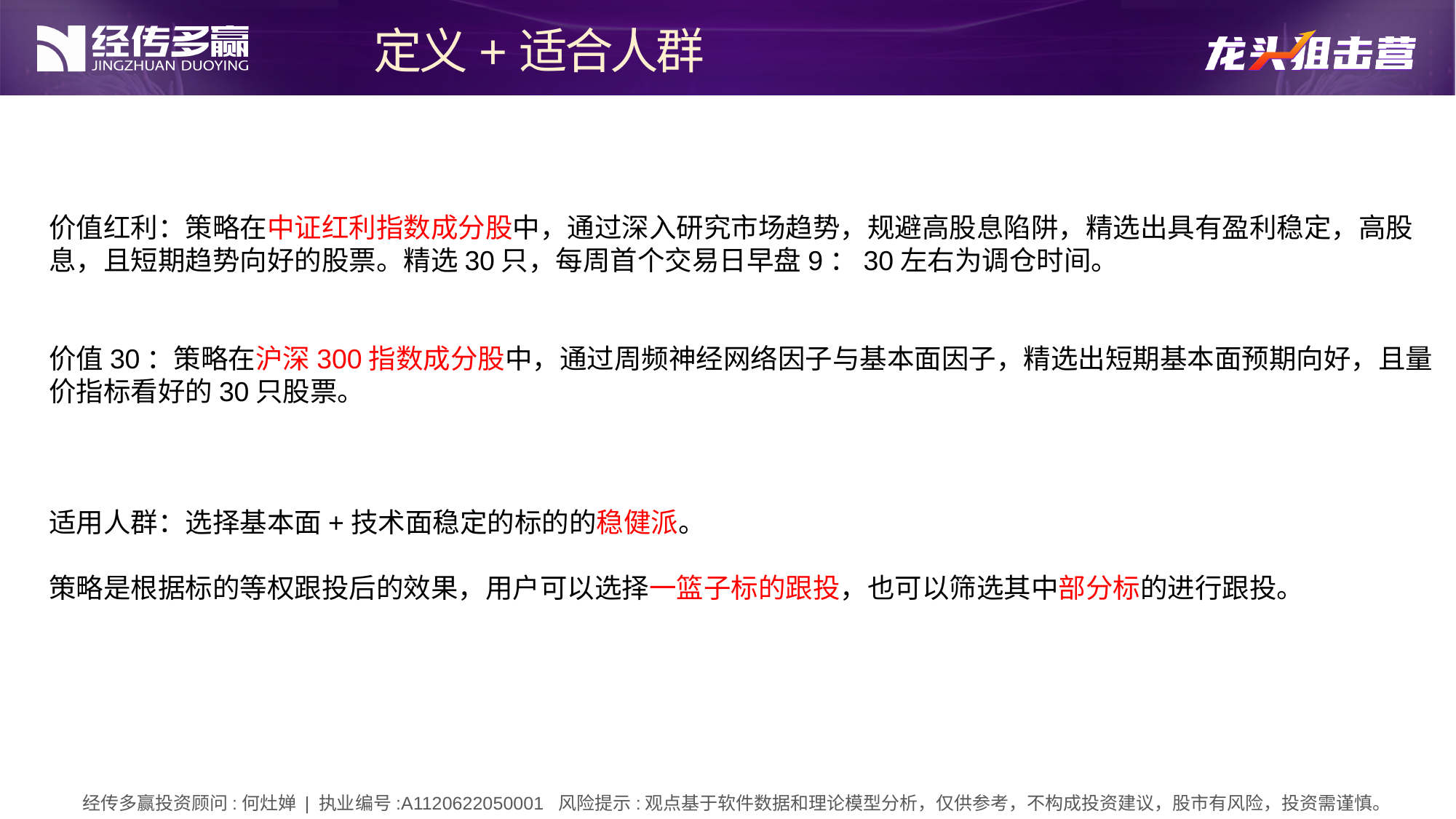

定义+适合人群

价值红利：策略在中证红利指数成分股中，通过深入研究市场趋势，规避高股息陷阱，精选出具有盈利稳定，高股息，且短期趋势向好的股票。精选30只，每周首个交易日早盘9：30左右为调仓时间。

价值30：策略在沪深300指数成分股中，通过周频神经网络因子与基本面因子，精选出短期基本面预期向好，且量价指标看好的30只股票。

适用人群：选择基本面+技术面稳定的标的的稳健派。

策略是根据标的等权跟投后的效果，用户可以选择一篮子标的跟投，也可以筛选其中部分标的进行跟投。